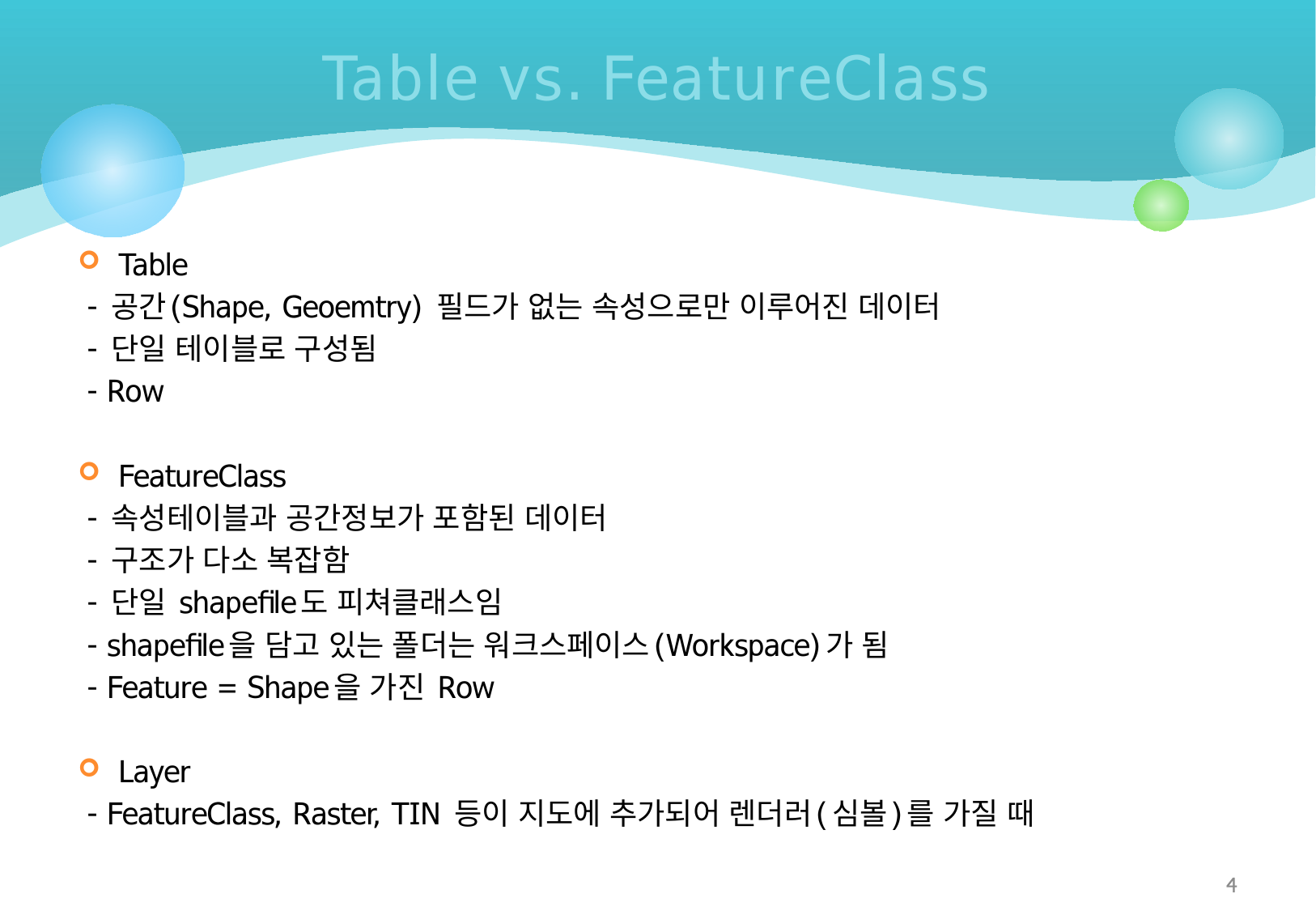

# Table vs. FeatureClass
Table
 - 공간(Shape, Geoemtry) 필드가 없는 속성으로만 이루어진 데이터
 - 단일 테이블로 구성됨
 - Row

FeatureClass
 - 속성테이블과 공간정보가 포함된 데이터
 - 구조가 다소 복잡함
 - 단일 shapefile도 피쳐클래스임
 - shapefile을 담고 있는 폴더는 워크스페이스(Workspace)가 됨
 - Feature = Shape을 가진 Row

Layer
 - FeatureClass, Raster, TIN 등이 지도에 추가되어 렌더러(심볼)를 가질 때
4